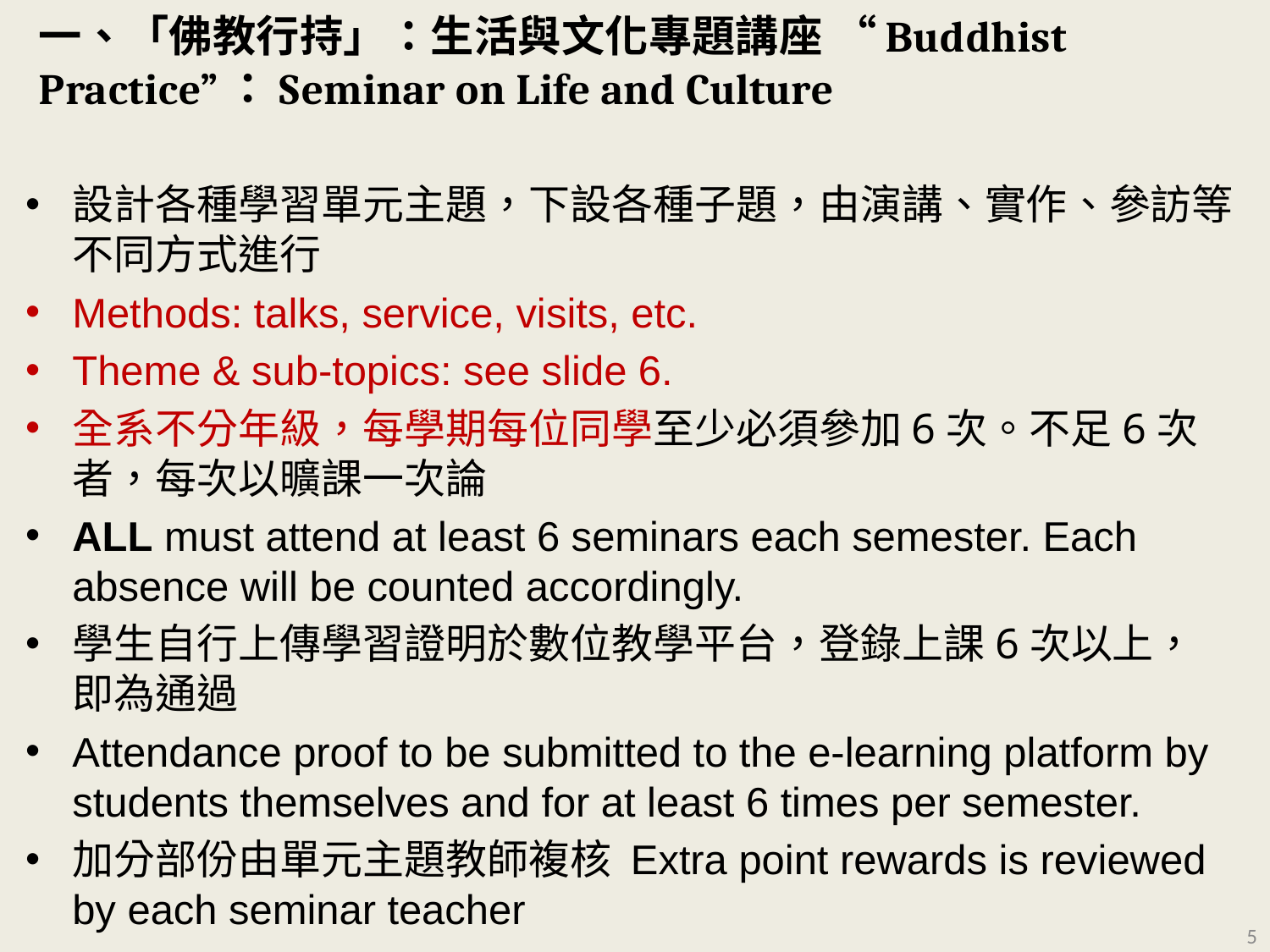

# 一、「佛教行持」：生活與文化專題講座 “Buddhist Practice”：Seminar on Life and Culture
設計各種學習單元主題，下設各種子題，由演講、實作、參訪等不同方式進行
Methods: talks, service, visits, etc.
Theme & sub-topics: see slide 6.
全系不分年級，每學期每位同學至少必須參加6次。不足6次者，每次以曠課一次論
ALL must attend at least 6 seminars each semester. Each absence will be counted accordingly.
學生自行上傳學習證明於數位教學平台，登錄上課6次以上，即為通過
Attendance proof to be submitted to the e-learning platform by students themselves and for at least 6 times per semester.
加分部份由單元主題教師複核 Extra point rewards is reviewed by each seminar teacher

5